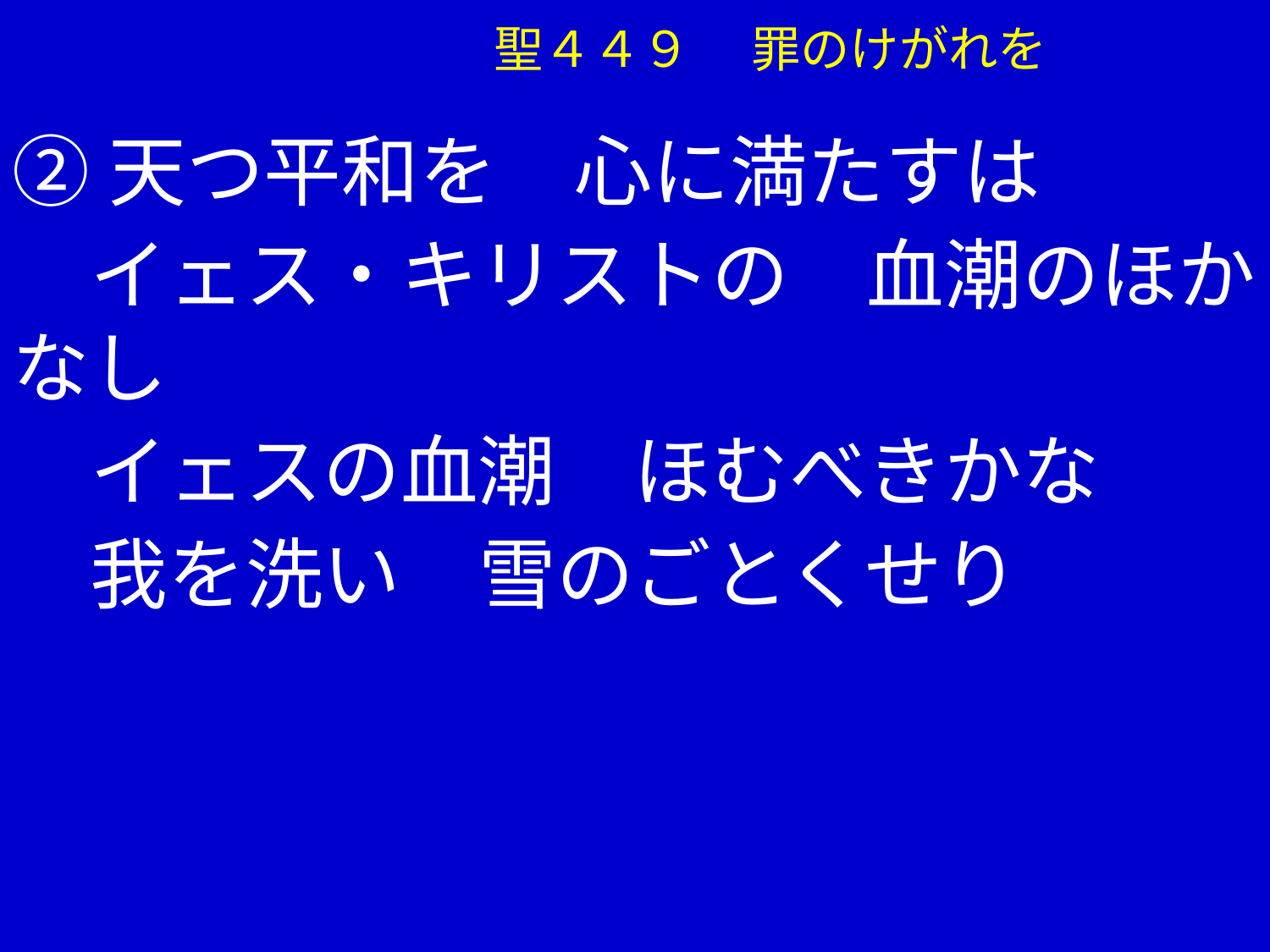

聖４４９ 　罪のけがれを
②天つ平和を　心に満たすは
　イェス・キリストの　血潮のほかなし
　イェスの血潮　ほむべきかな
　我を洗い　雪のごとくせり